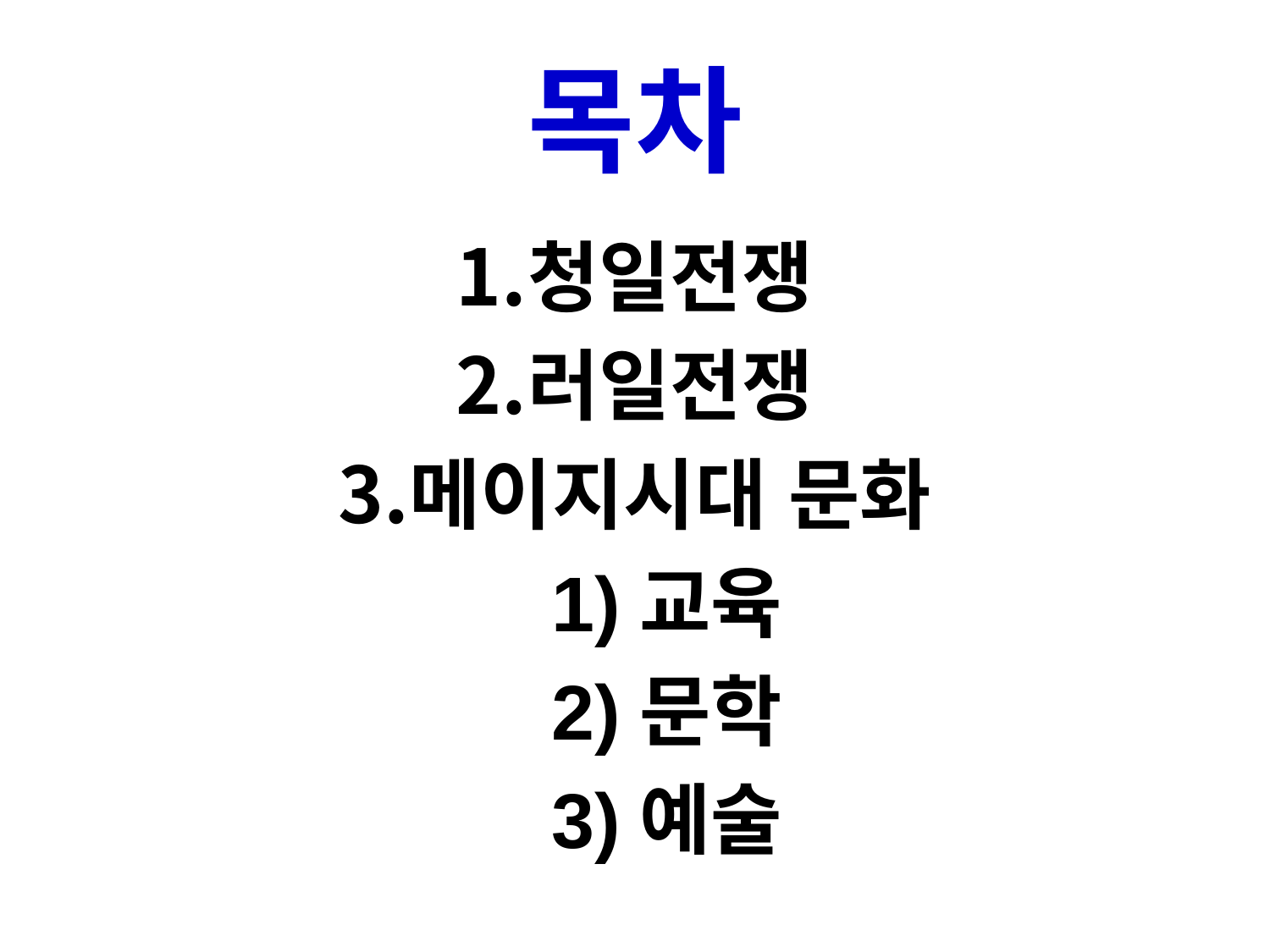

# 목차
청일전쟁
러일전쟁
메이지시대 문화
   1)교육
   2)문학
   3)예술